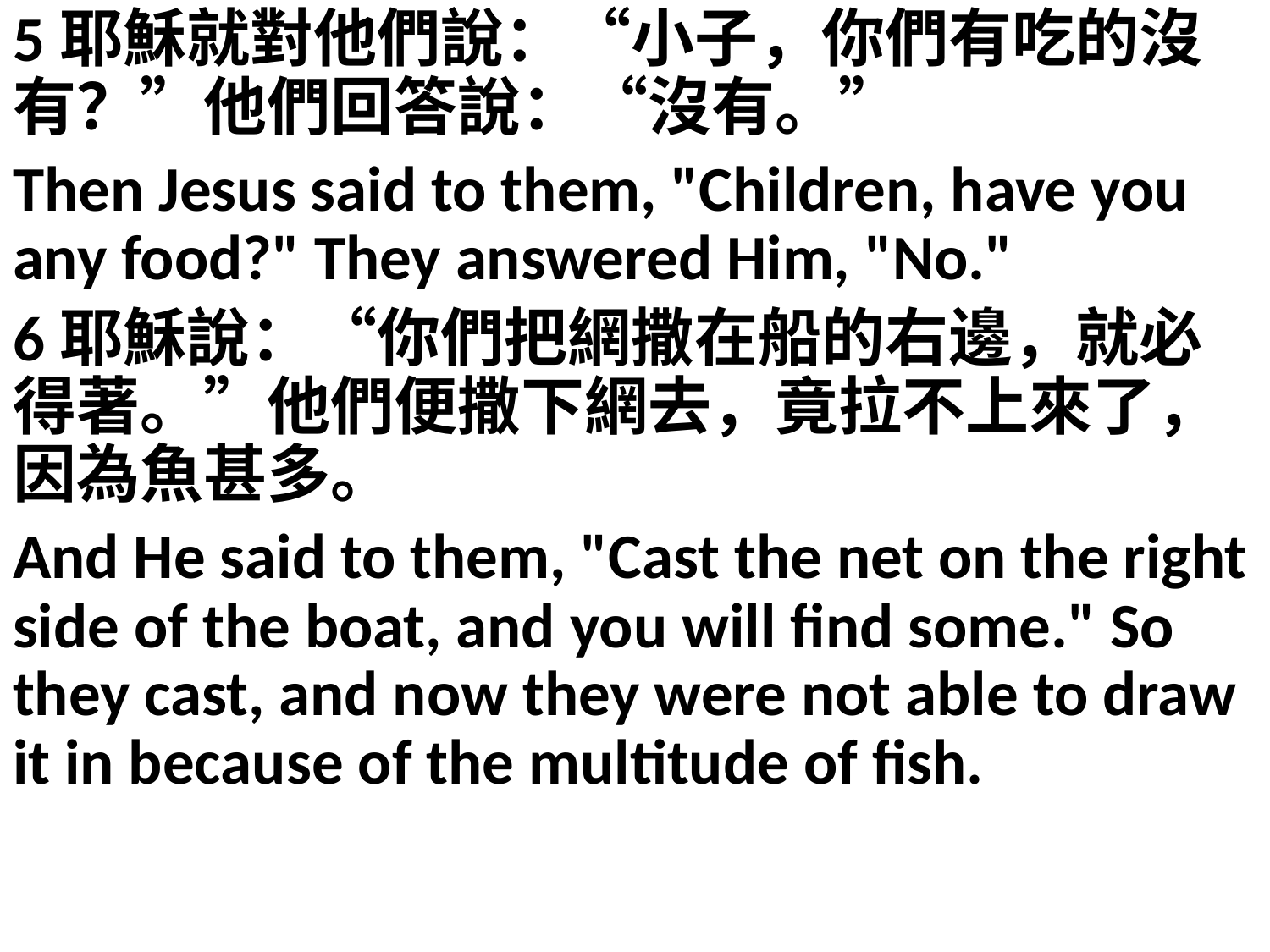

5耶穌就對他們說：“小子，你們有吃的沒有？”他們回答說：“沒有。”
Then Jesus said to them, "Children, have you any food?" They answered Him, "No."
6耶穌說：“你們把網撒在船的右邊，就必得著。”他們便撒下網去，竟拉不上來了，因為魚甚多。
And He said to them, "Cast the net on the right side of the boat, and you will find some." So they cast, and now they were not able to draw it in because of the multitude of fish.